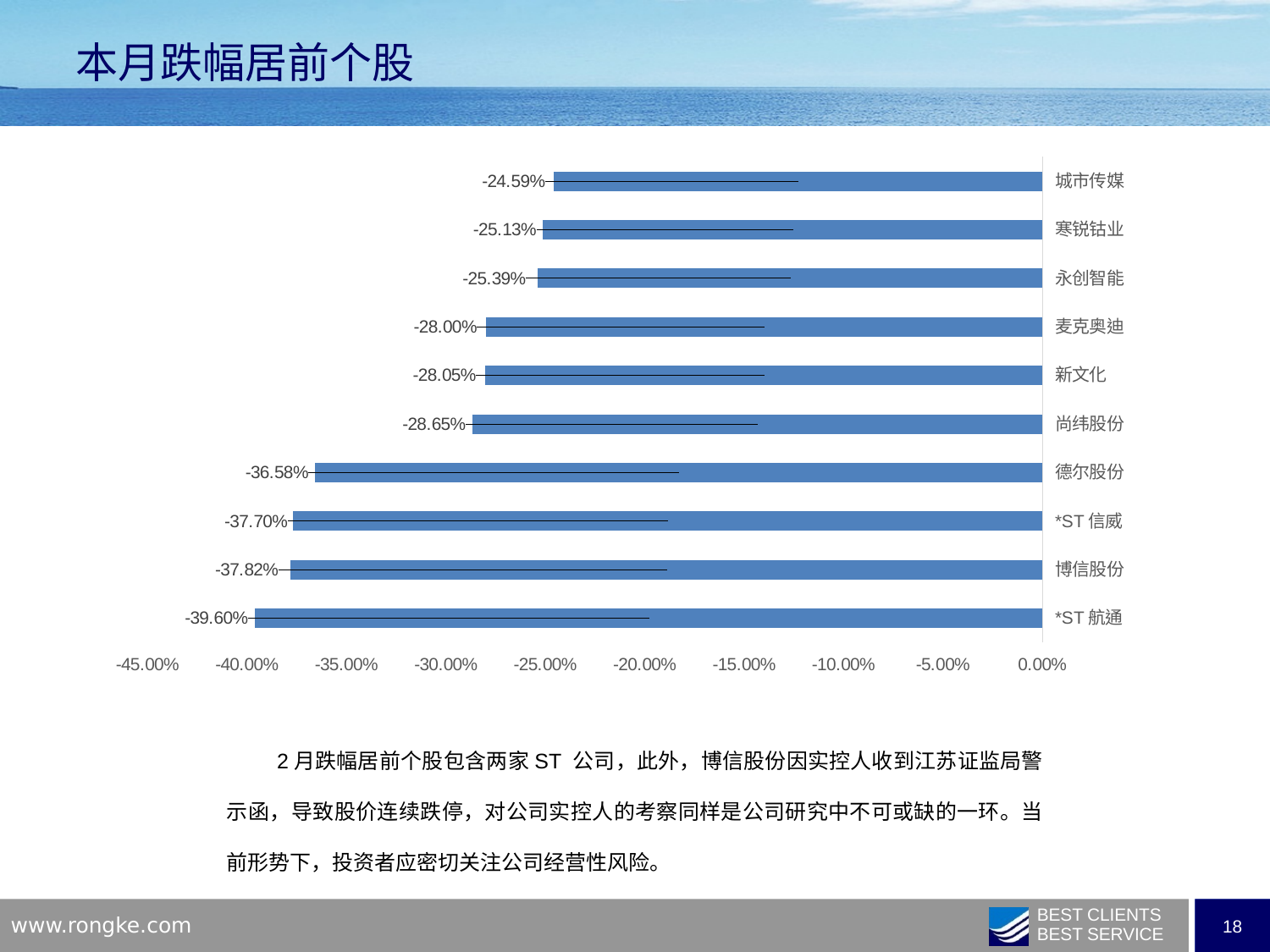

本月跌幅居前个股

### Chart

| Category |  |
|---|---|
| 城市传媒 | -0.24588477366255146 |
| 寒锐钴业 | -0.2512538226299694 |
| 永创智能 | -0.2538649308380797 |
| 麦克奥迪 | -0.2799999999999999 |
| 新文化 | -0.2804718217562254 |
| 尚纬股份 | -0.28648648648648656 |
| 德尔股份 | -0.3658139534883721 |
| *ST信威 | -0.3770491803278688 |
| 博信股份 | -0.37819343065693434 |
| *ST航通 | -0.39598997493734334 |
2月跌幅居前个股包含两家ST 公司，此外，博信股份因实控人收到江苏证监局警示函，导致股价连续跌停，对公司实控人的考察同样是公司研究中不可或缺的一环。当前形势下，投资者应密切关注公司经营性风险。